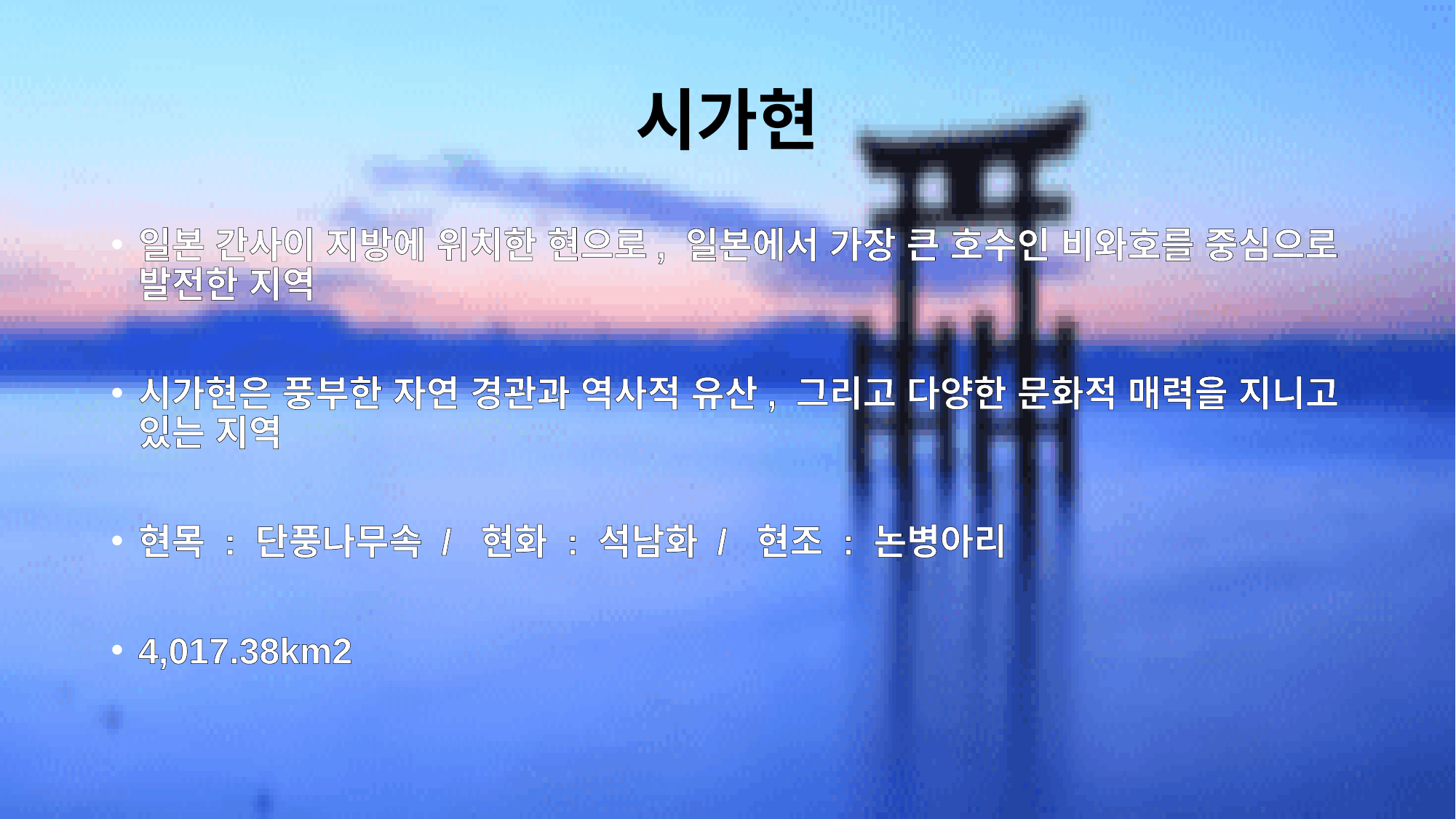

# 시가현
일본 간사이 지방에 위치한 현으로, 일본에서 가장 큰 호수인 비와호를 중심으로 발전한 지역

시가현은 풍부한 자연 경관과 역사적 유산, 그리고 다양한 문화적 매력을 지니고 있는 지역

현목 : 단풍나무속 /  현화 : 석남화 /  현조 : 논병아리

4,017.38km2